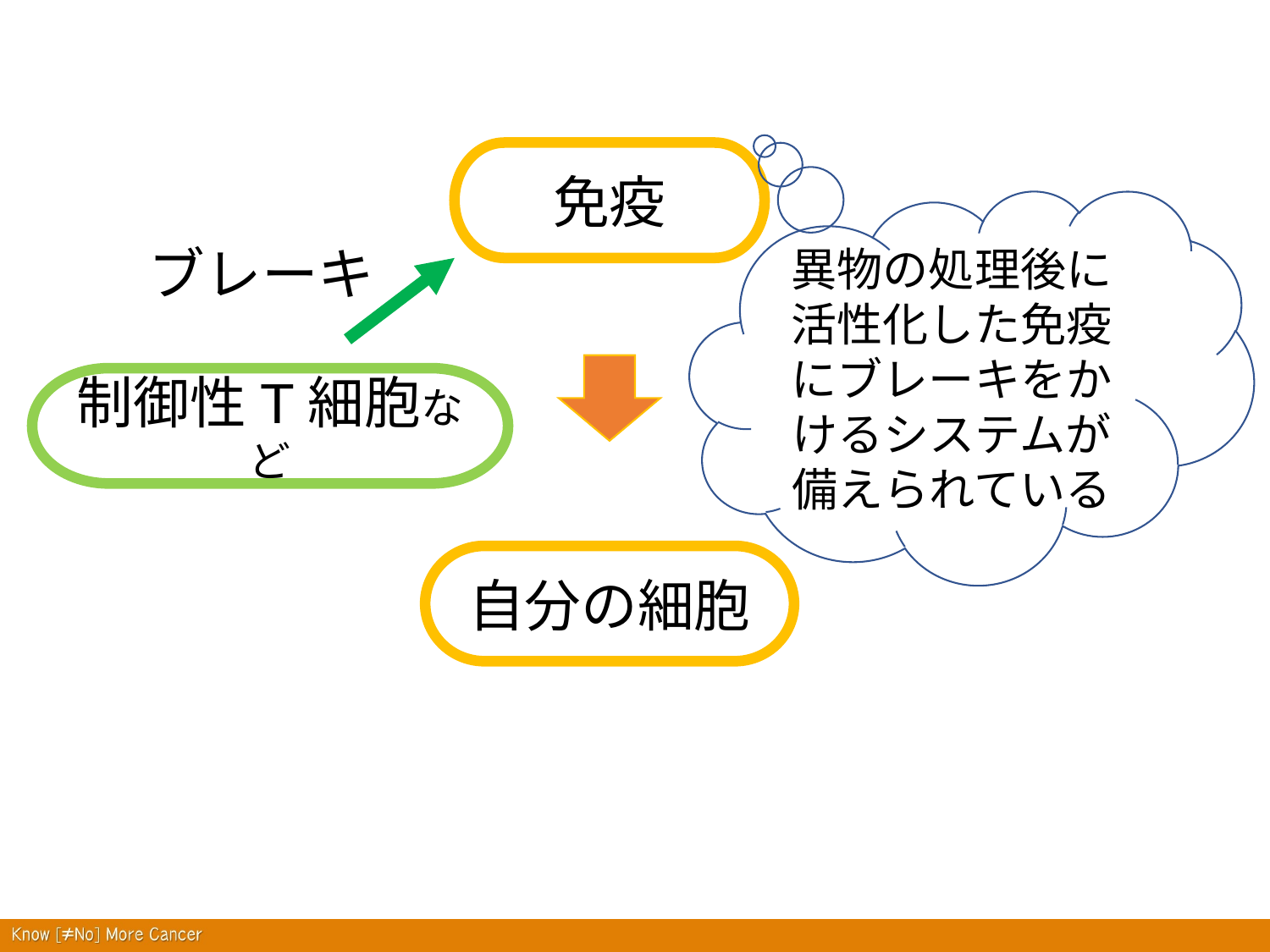

免疫
異物の処理後に
活性化した免疫にブレーキをか
けるシステムが備えられている
ブレーキ

制御性T細胞など
自分の細胞